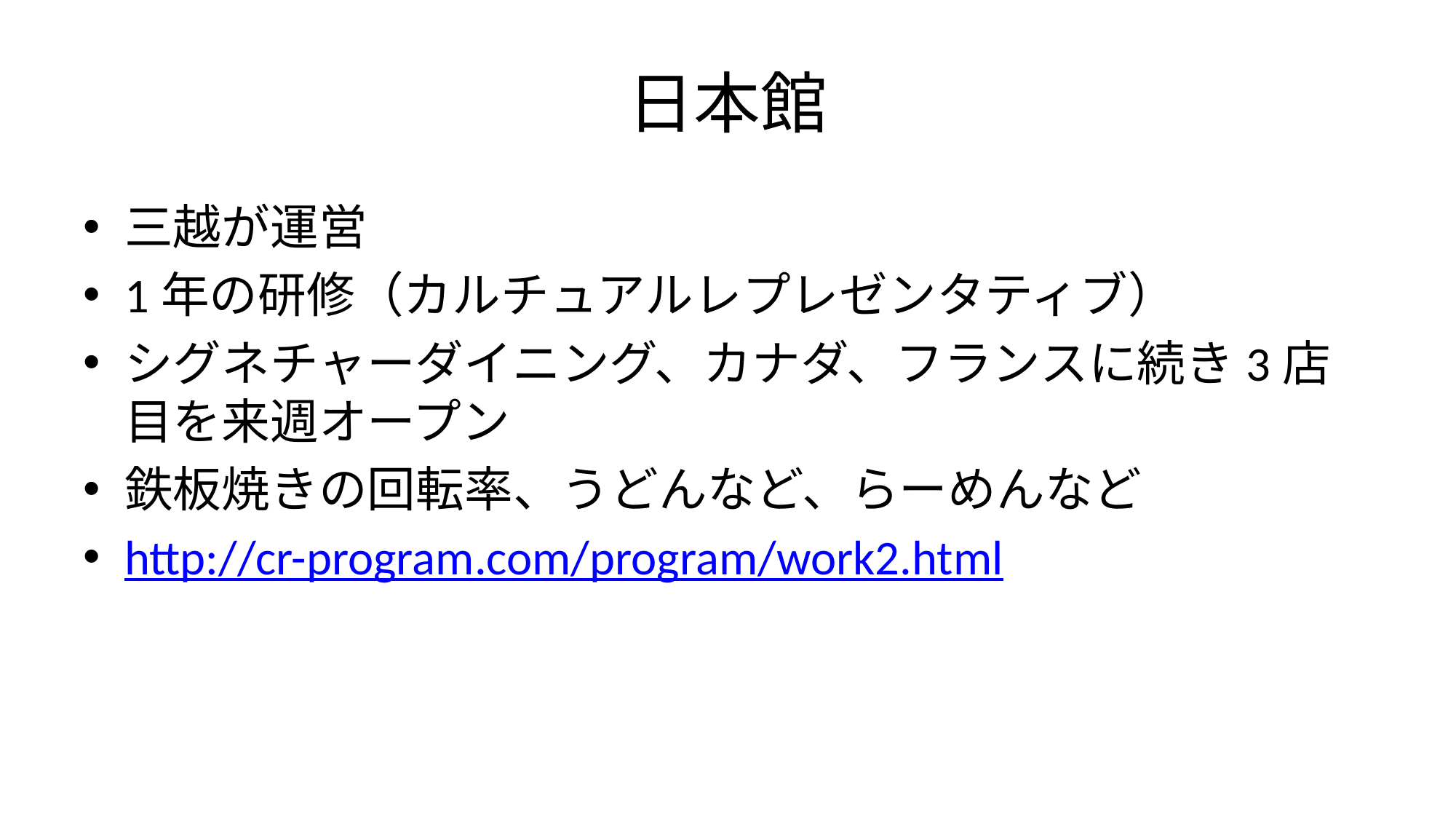

# 日本館
三越が運営
1年の研修（カルチュアルレプレゼンタティブ）
シグネチャーダイニング、カナダ、フランスに続き3店目を来週オープン
鉄板焼きの回転率、うどんなど、らーめんなど
http://cr-program.com/program/work2.html